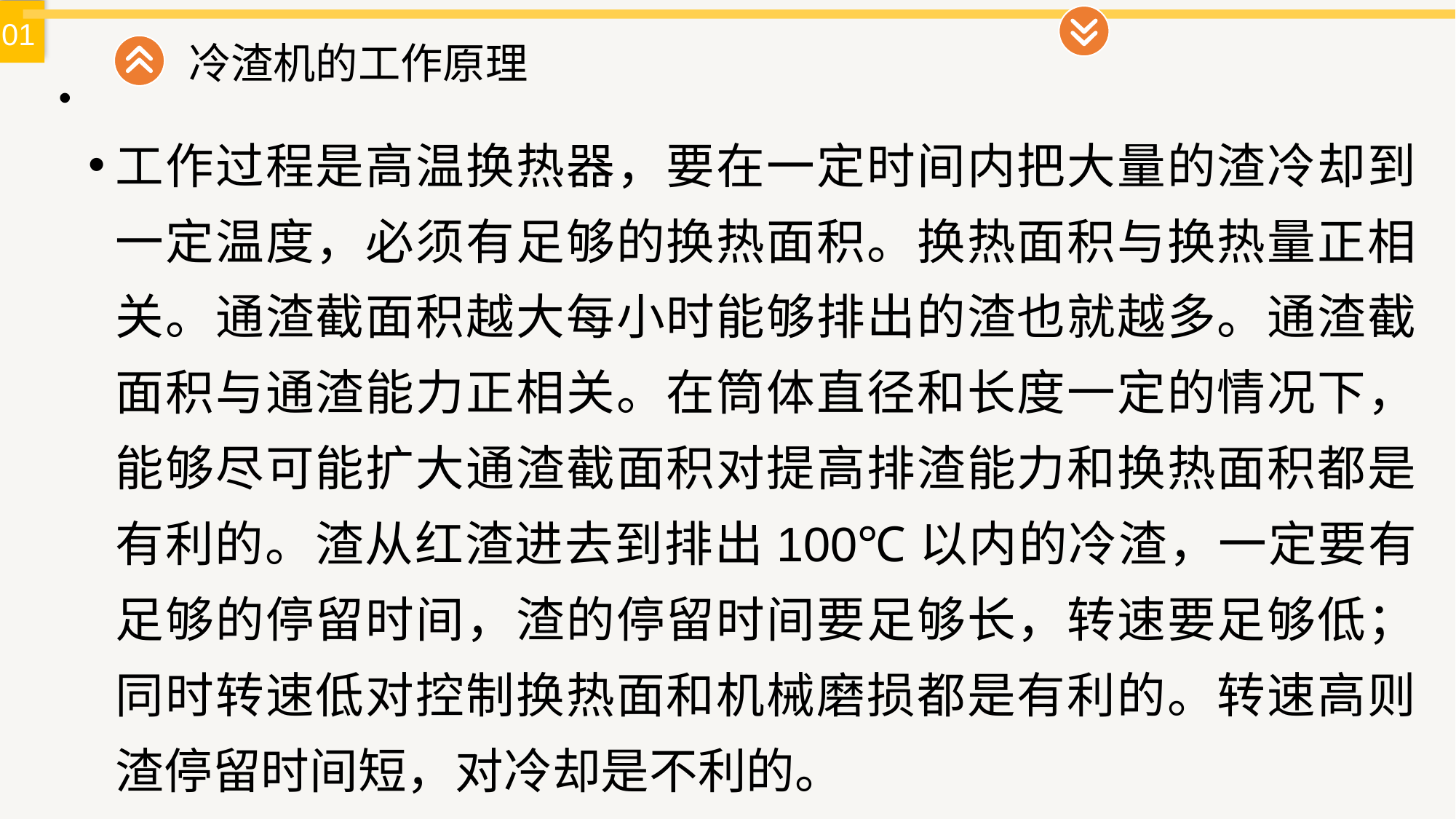

01
冷渣机的工作原理

工作过程是高温换热器，要在一定时间内把大量的渣冷却到一定温度，必须有足够的换热面积。换热面积与换热量正相关。通渣截面积越大每小时能够排出的渣也就越多。通渣截面积与通渣能力正相关。在筒体直径和长度一定的情况下，能够尽可能扩大通渣截面积对提高排渣能力和换热面积都是有利的。渣从红渣进去到排出100℃以内的冷渣，一定要有足够的停留时间，渣的停留时间要足够长，转速要足够低；同时转速低对控制换热面和机械磨损都是有利的。转速高则渣停留时间短，对冷却是不利的。